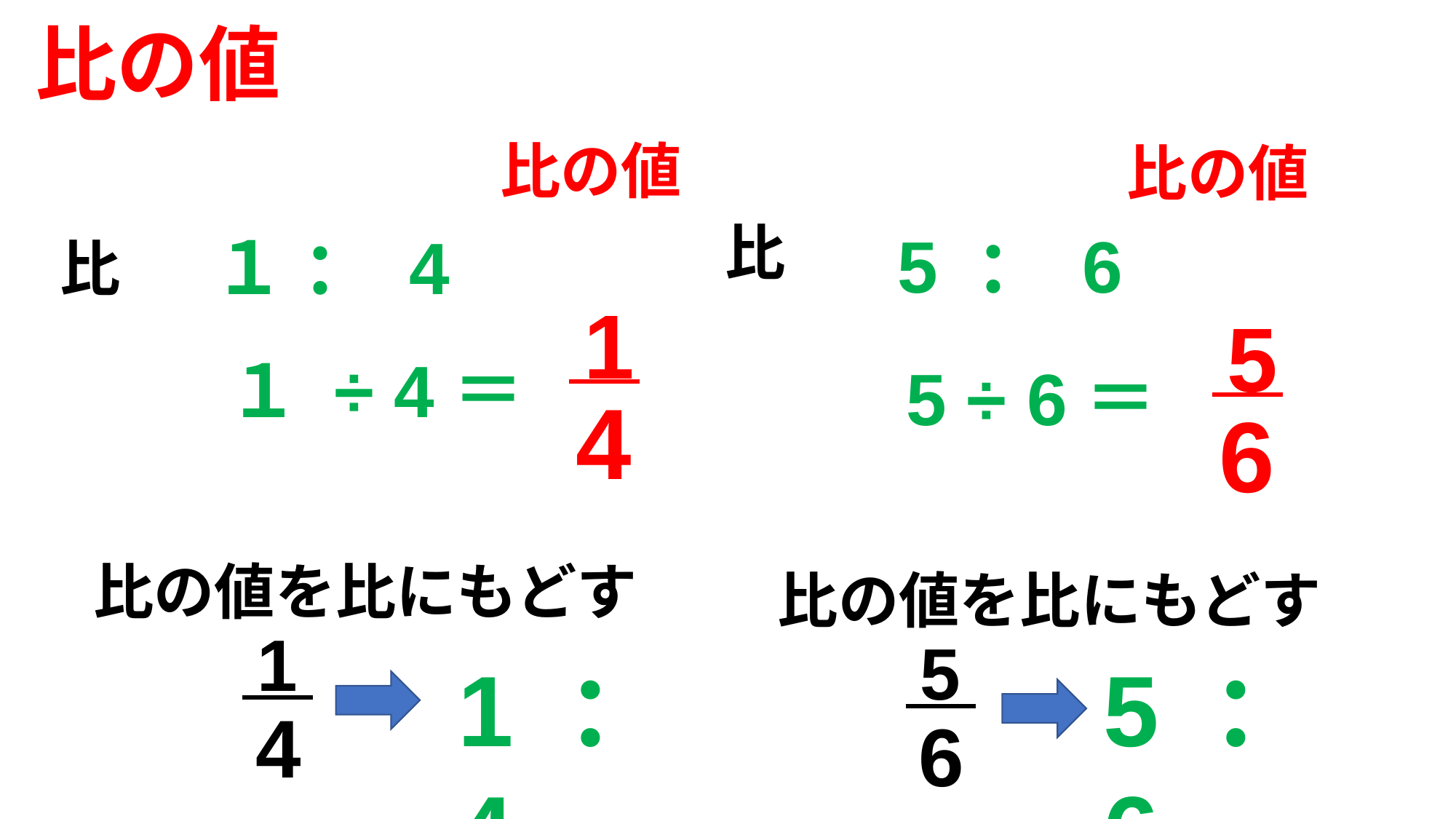

比の値
比の値
比の値
比
5 ： 6
１ ： 4
比
 1
 4
 5
 6
１ ÷ 4＝
5 ÷ 6＝
比の値を比にもどす
比の値を比にもどす
 1
 4
 5
 6
1 ： 4
5 ： 6